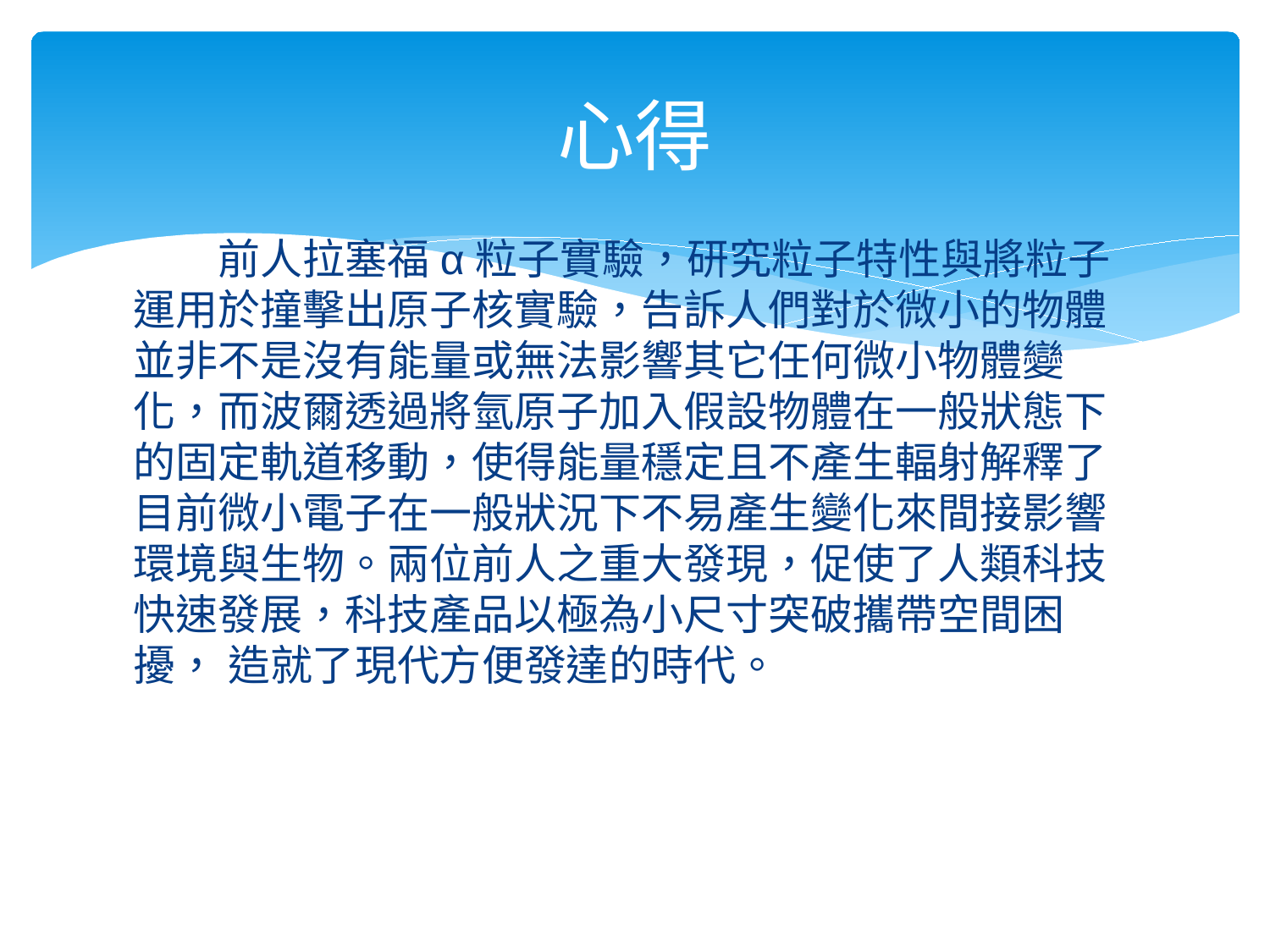

心得
　　前人拉塞福α粒子實驗，研究粒子特性與將粒子運用於撞擊出原子核實驗，告訴人們對於微小的物體並非不是沒有能量或無法影響其它任何微小物體變化，而波爾透過將氫原子加入假設物體在一般狀態下的固定軌道移動，使得能量穩定且不產生輻射解釋了目前微小電子在一般狀況下不易產生變化來間接影響環境與生物。兩位前人之重大發現，促使了人類科技快速發展，科技產品以極為小尺寸突破攜帶空間困擾， 造就了現代方便發達的時代。